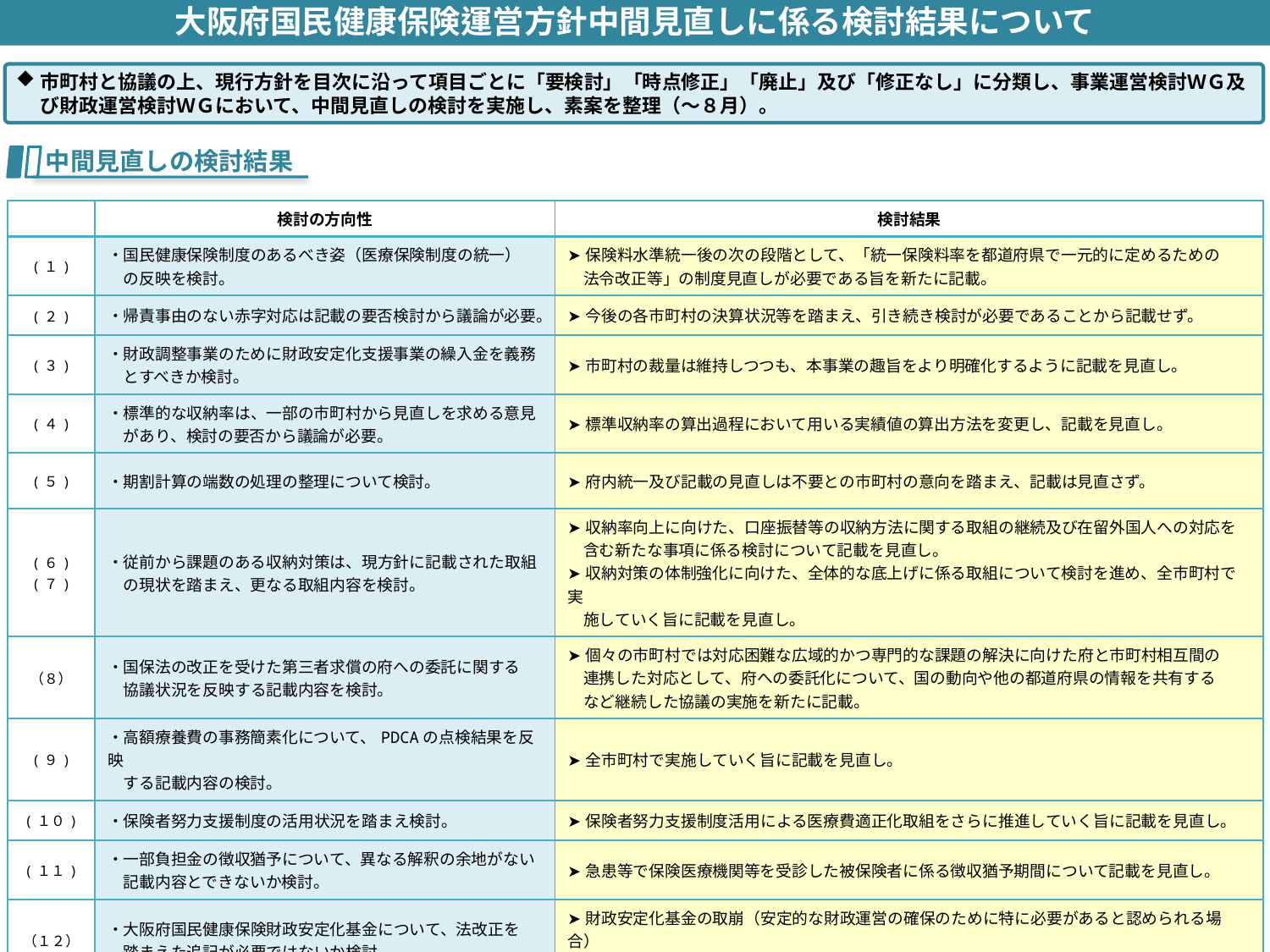

大阪府国民健康保険運営方針中間見直しに係る検討結果について
市町村と協議の上、現行方針を目次に沿って項目ごとに「要検討」「時点修正」「廃止」及び「修正なし」に分類し、事業運営検討ＷＧ及び財政運営検討ＷＧにおいて、中間見直しの検討を実施し、素案を整理（～８月）。
中間見直しの検討結果

|  | 検討の方向性 | 検討結果 |
| --- | --- | --- |
| (１) | ・国民健康保険制度のあるべき姿（医療保険制度の統一） 　の反映を検討。 | ➤保険料水準統一後の次の段階として、「統一保険料率を都道府県で一元的に定めるための 　法令改正等」の制度見直しが必要である旨を新たに記載。 |
| (２) | ・帰責事由のない赤字対応は記載の要否検討から議論が必要。 | ➤今後の各市町村の決算状況等を踏まえ、引き続き検討が必要であることから記載せず。 |
| (３) | ・財政調整事業のために財政安定化支援事業の繰入金を義務 　とすべきか検討。 | ➤市町村の裁量は維持しつつも、本事業の趣旨をより明確化するように記載を見直し。 |
| (４) | ・標準的な収納率は、一部の市町村から見直しを求める意見 　があり、検討の要否から議論が必要。 | ➤標準収納率の算出過程において用いる実績値の算出方法を変更し、記載を見直し。 |
| (５) | ・期割計算の端数の処理の整理について検討。 | ➤府内統一及び記載の見直しは不要との市町村の意向を踏まえ、記載は見直さず。 |
| (６) (７) | ・従前から課題のある収納対策は、現方針に記載された取組 　の現状を踏まえ、更なる取組内容を検討。 | ➤収納率向上に向けた、口座振替等の収納方法に関する取組の継続及び在留外国人への対応を 　含む新たな事項に係る検討について記載を見直し。 ➤収納対策の体制強化に向けた、全体的な底上げに係る取組について検討を進め、全市町村で実 　施していく旨に記載を見直し。 |
| （８） | ・国保法の改正を受けた第三者求償の府への委託に関する 　協議状況を反映する記載内容を検討。 | ➤個々の市町村では対応困難な広域的かつ専門的な課題の解決に向けた府と市町村相互間の 　連携した対応として、府への委託化について、国の動向や他の都道府県の情報を共有する 　など継続した協議の実施を新たに記載。 |
| (９) | ・高額療養費の事務簡素化について、PDCAの点検結果を反映 　する記載内容の検討。 | ➤全市町村で実施していく旨に記載を見直し。 |
| (１０) | ・保険者努力支援制度の活用状況を踏まえ検討。 | ➤保険者努力支援制度活用による医療費適正化取組をさらに推進していく旨に記載を見直し。 |
| (１１) | ・一部負担金の徴収猶予について、異なる解釈の余地がない 　記載内容とできないか検討。 | ➤急患等で保険医療機関等を受診した被保険者に係る徴収猶予期間について記載を見直し。 |
| （１２） | ・大阪府国民健康保険財政安定化基金について、法改正を 　踏まえた追記が必要ではないか検討。 | ➤財政安定化基金の取崩（安定的な財政運営の確保のために特に必要があると認められる場合） 　について、広域化調整会議における協議により実施する旨を新たに記載。 |
| （１３） | ・その他（時点修正等） | ➤国が策定する国民健康保険運営方針策定要領等の改正内容、統計データ等の時点更新、 　マイナ保険証への移行による被保険者証廃止等を踏まえた記載の見直し。 |